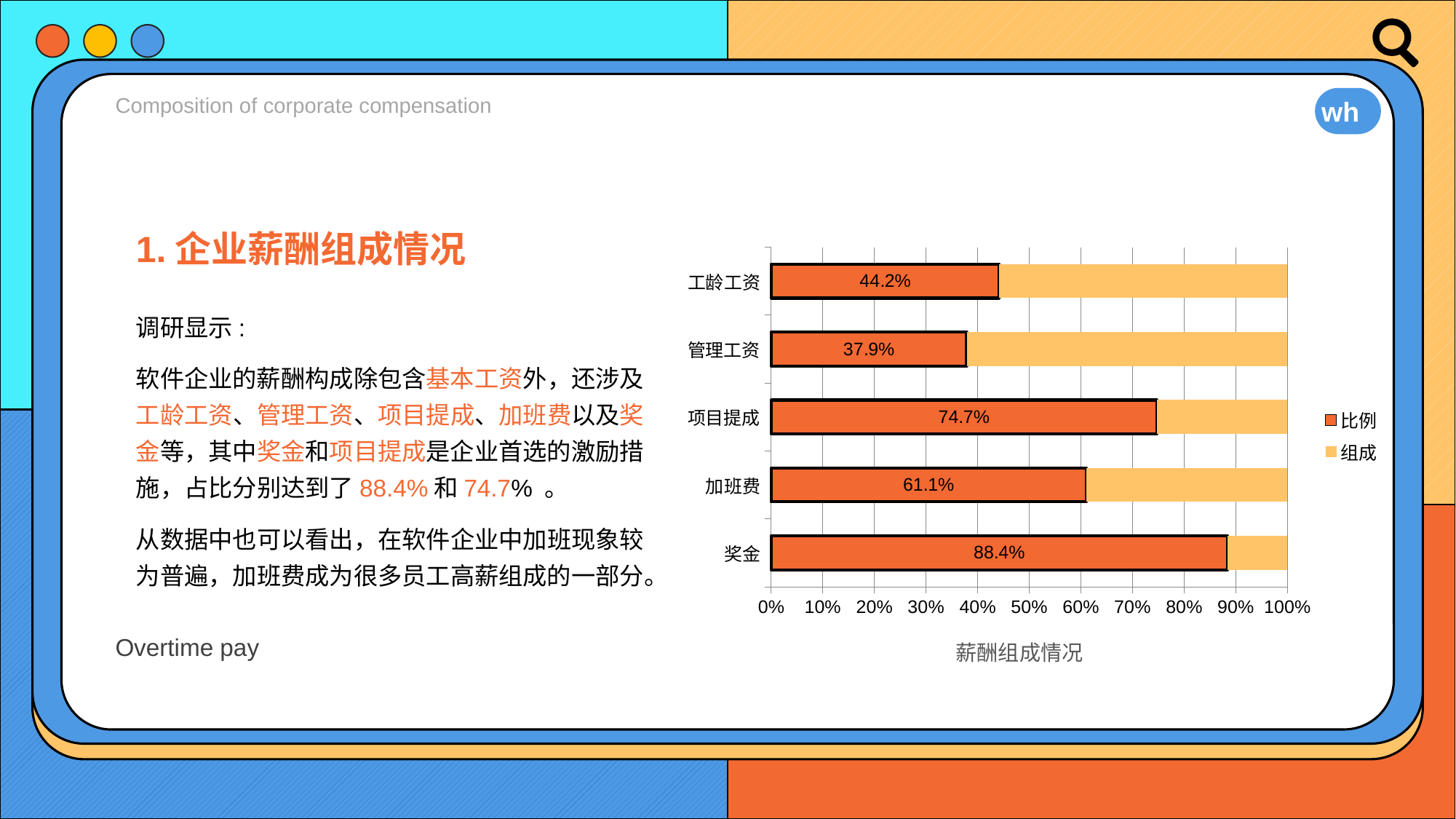

Composition of corporate compensation

whsia

### Chart

| Category | 比例 | 组成 |
|---|---|---|
| 奖金 | 0.884210526315789 | 0.115789473684211 |
| 加班费 | 0.610526315789474 | 0.389473684210526 |
| 项目提成 | 0.747368421052632 | 0.252631578947368 |
| 管理工资 | 0.378947368421053 | 0.621052631578947 |
| 工龄工资 | 0.442105263157895 | 0.557894736842105 |
1.企业薪酬组成情况
调研显示:
软件企业的薪酬构成除包含基本工资外，还涉及工龄工资、管理工资、项目提成、加班费以及奖金等，其中奖金和项目提成是企业首选的激励措施，占比分别达到了88.4%和74.7% 。
从数据中也可以看出，在软件企业中加班现象较为普遍，加班费成为很多员工高薪组成的一部分。
Overtime pay
薪酬组成情况